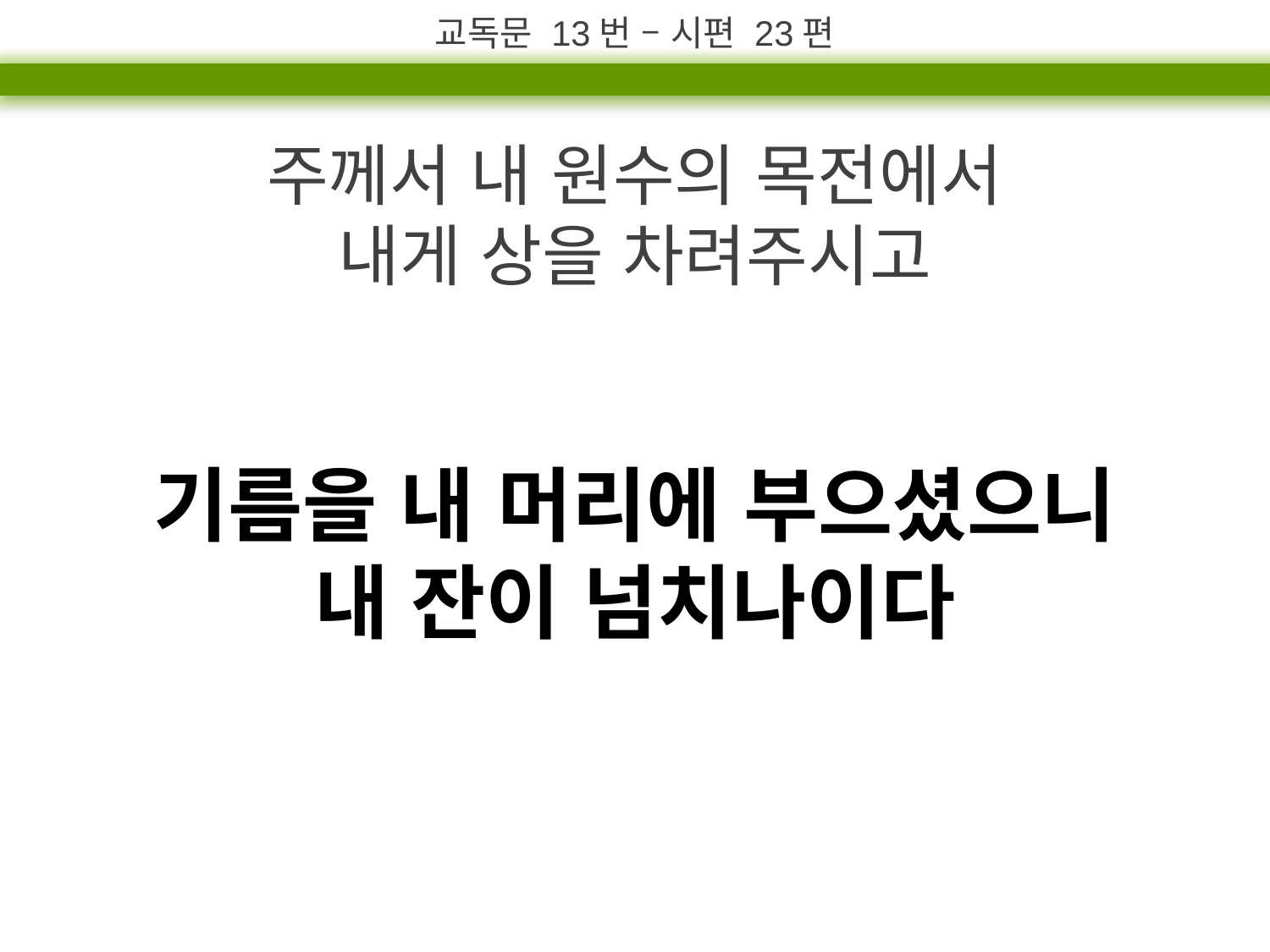

교독문 13번 – 시편 23편

주께서 내 원수의 목전에서
내게 상을 차려주시고
기름을 내 머리에 부으셨으니
내 잔이 넘치나이다